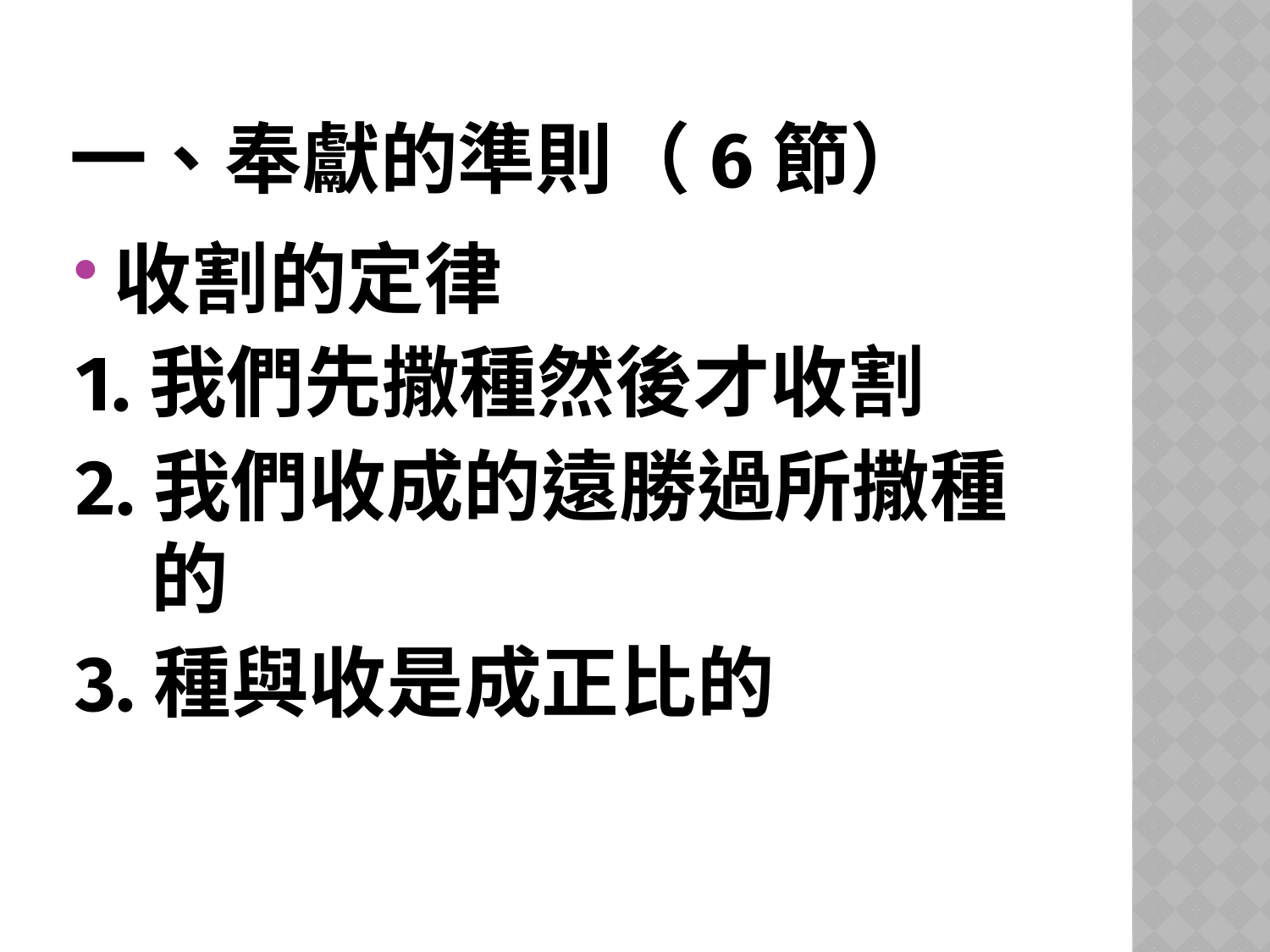

# 一、奉獻的準則（6節）
收割的定律
1.我們先撒種然後才收割
2.我們收成的遠勝過所撒種 的
3.種與收是成正比的